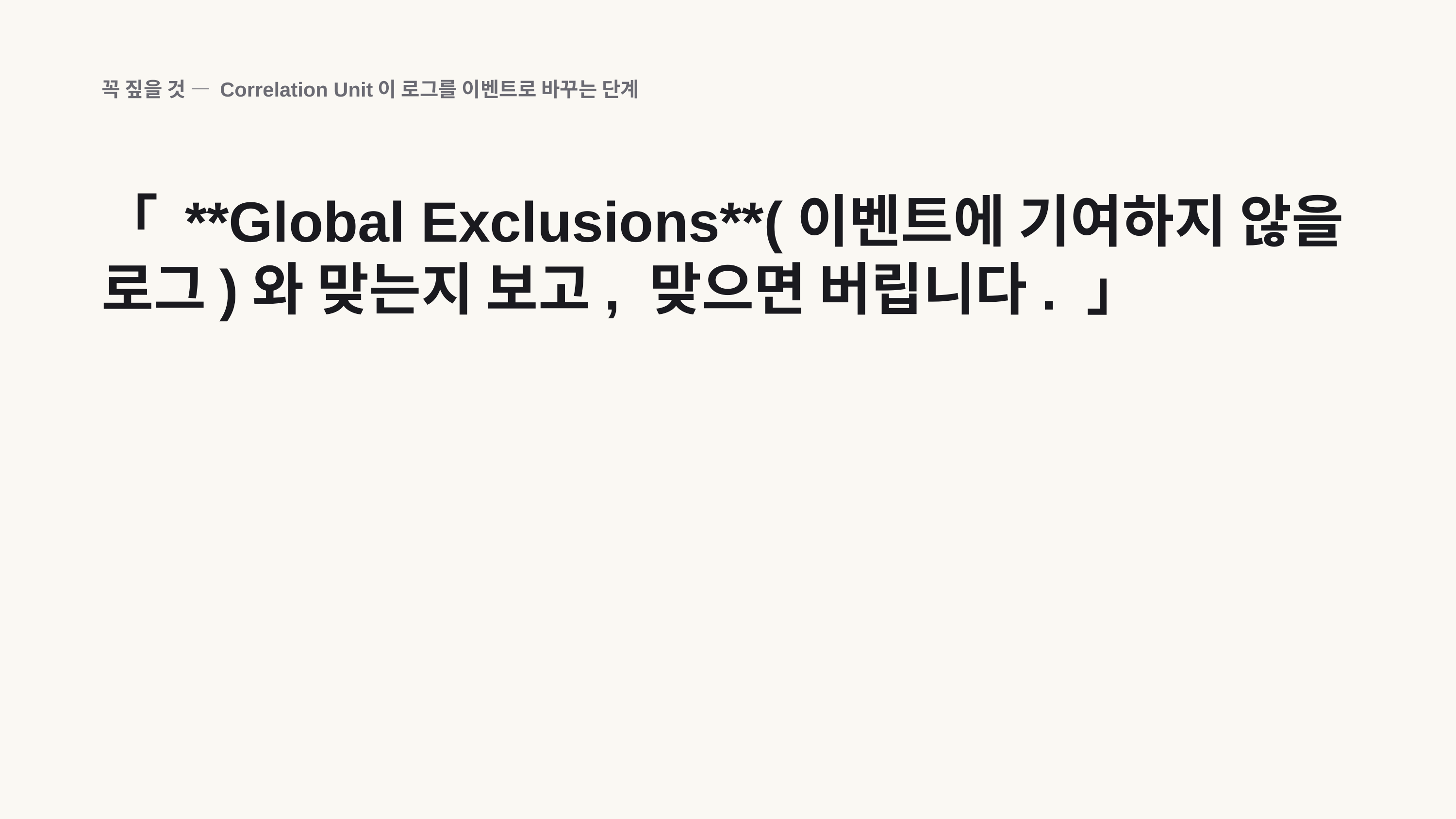

꼭 짚을 것 — Correlation Unit이 로그를 이벤트로 바꾸는 단계
「 **Global Exclusions**(이벤트에 기여하지 않을 로그)와 맞는지 보고, 맞으면 버립니다. 」